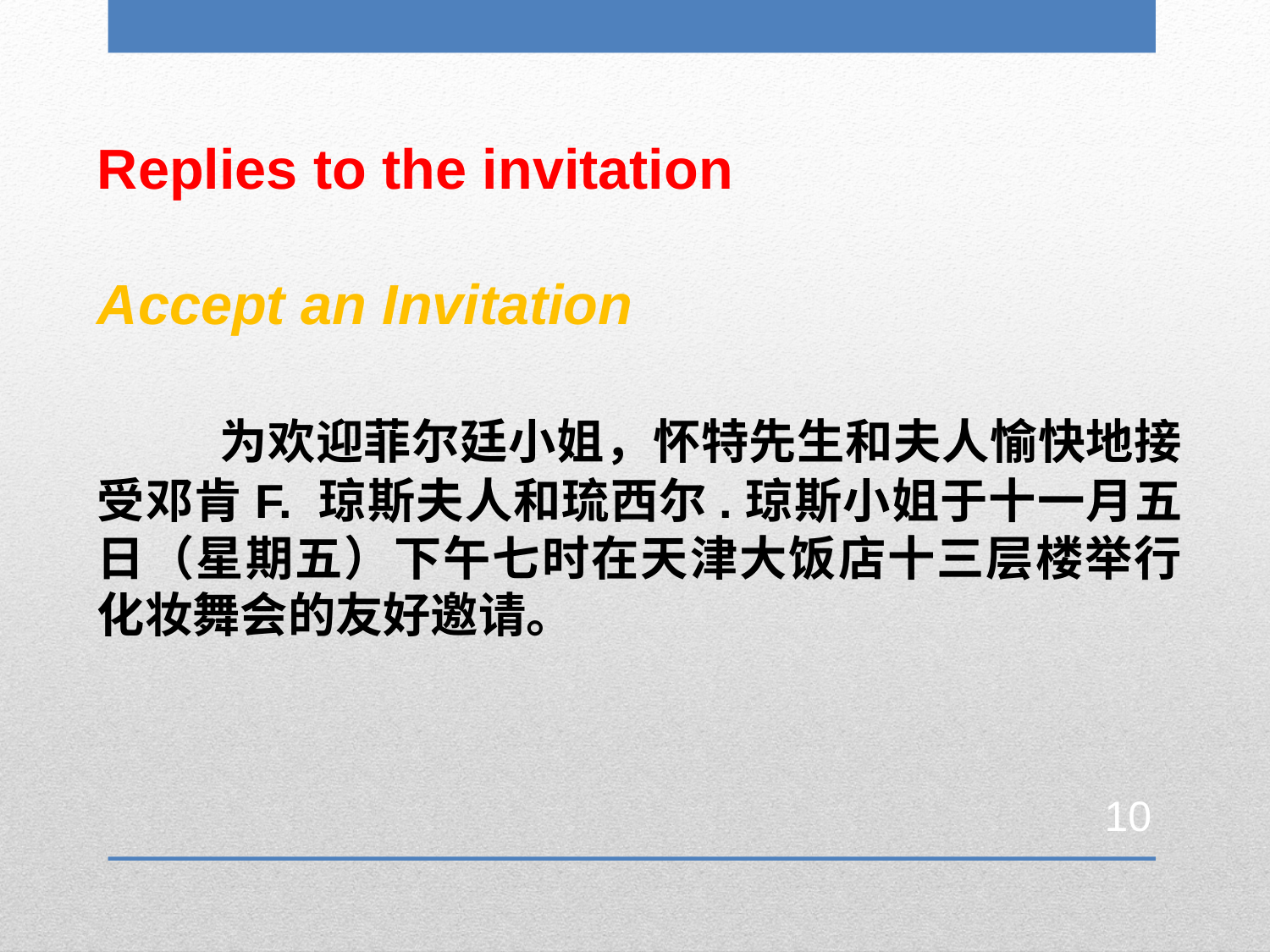

Replies to the invitation

Accept an Invitation

        为欢迎菲尔廷小姐，怀特先生和夫人愉快地接受邓肯F. 琼斯夫人和琉西尔.琼斯小姐于十一月五日（星期五）下午七时在天津大饭店十三层楼举行化妆舞会的友好邀请。
10